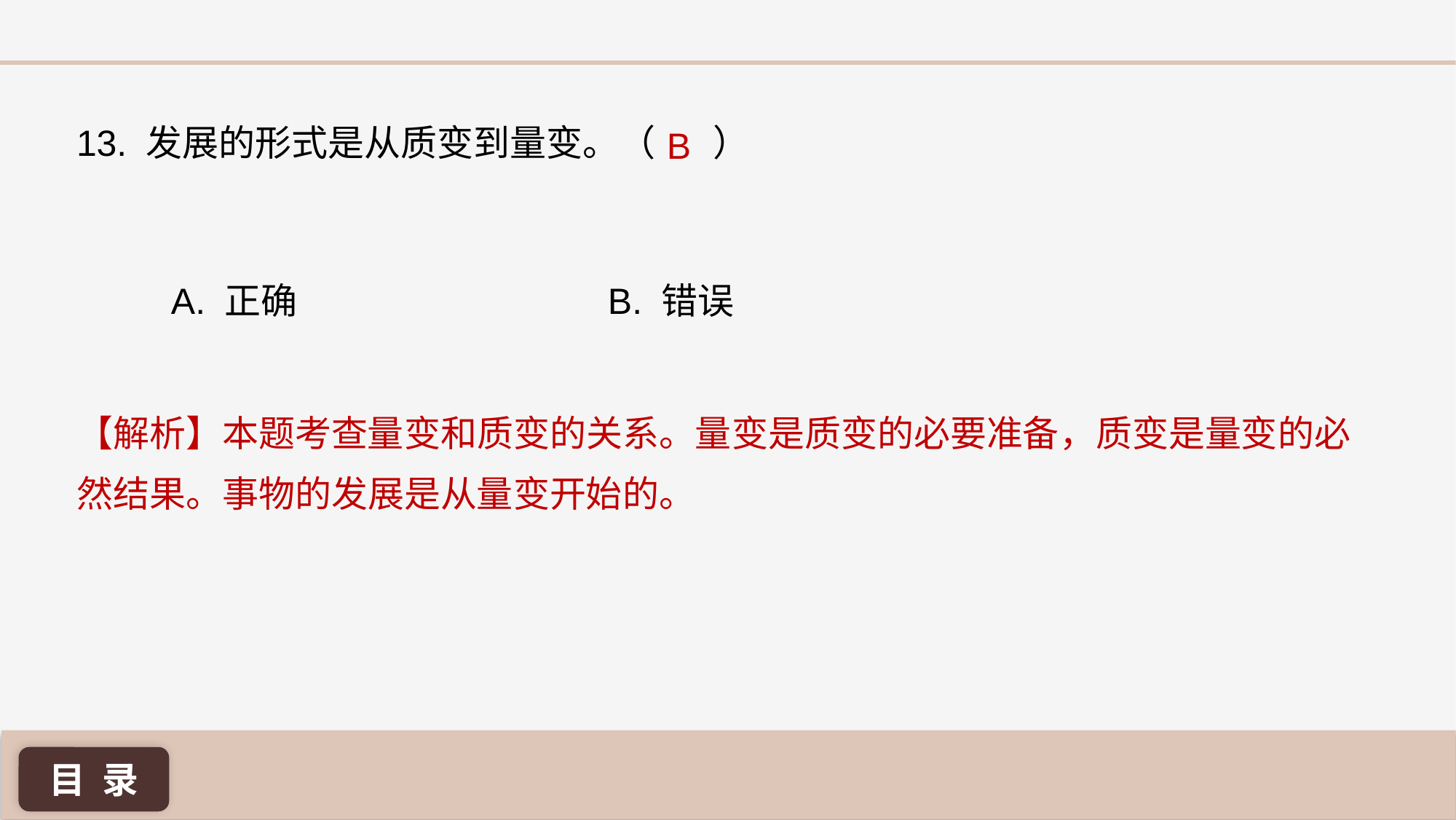

B
13. 发展的形式是从质变到量变。（       ）
A. 正确 			B. 错误
【解析】本题考查量变和质变的关系。量变是质变的必要准备，质变是量变的必然结果。事物的发展是从量变开始的。